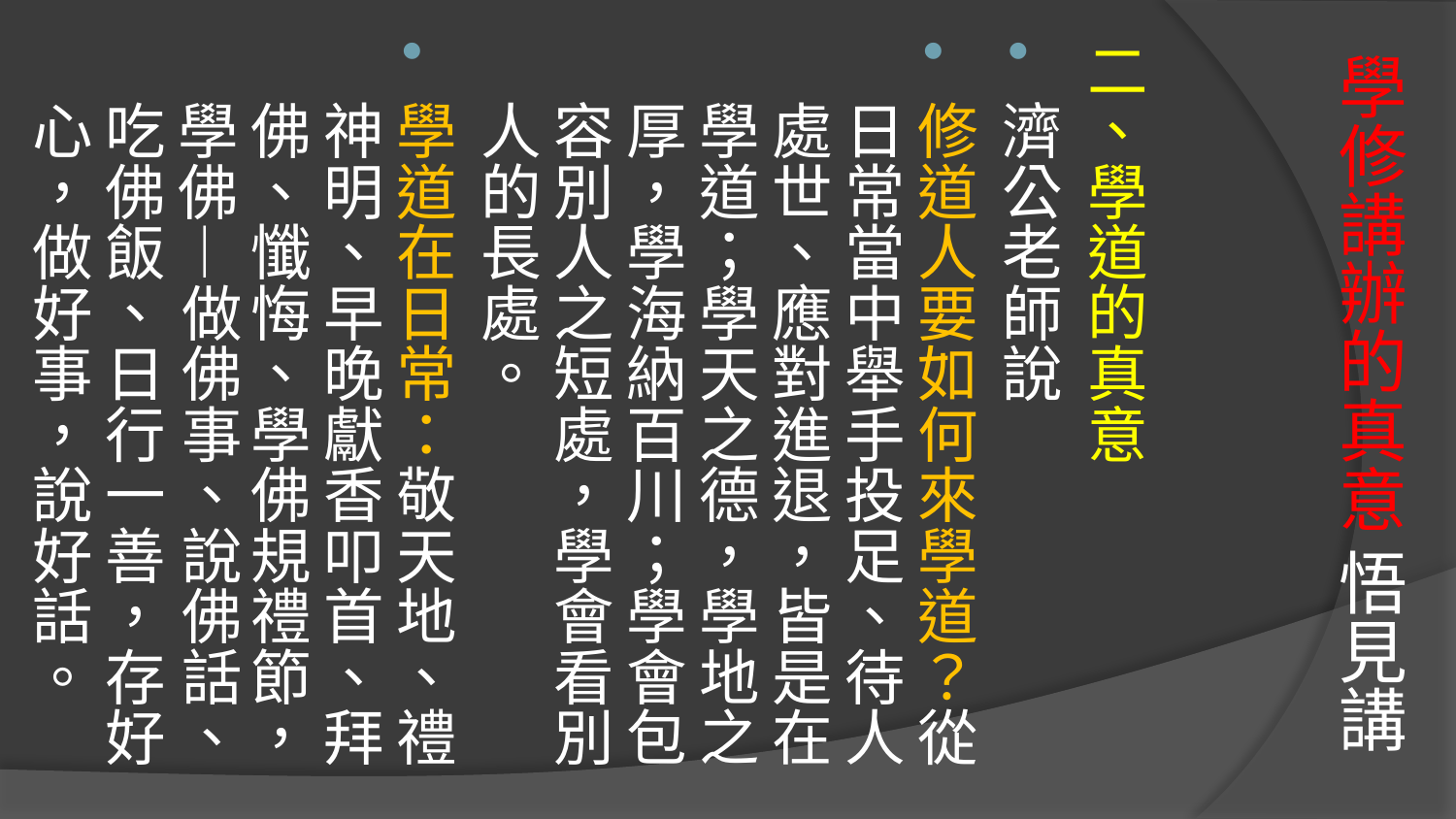

二、學道的真意
濟公老師說
修道人要如何來學道？從日常當中舉手投足、待人處世、應對進退，皆是在學道；學天之德，學地之厚，學海納百川；學會包容別人之短處，學會看別人的長處。
學道在日常：敬天地、禮神明、早晚獻香叩首、拜佛、懺悔、學佛規禮節，學佛—做佛事、說佛話、吃佛飯、日行一善，存好心，做好事，說好話。
# 學修講辦的真意 悟見講